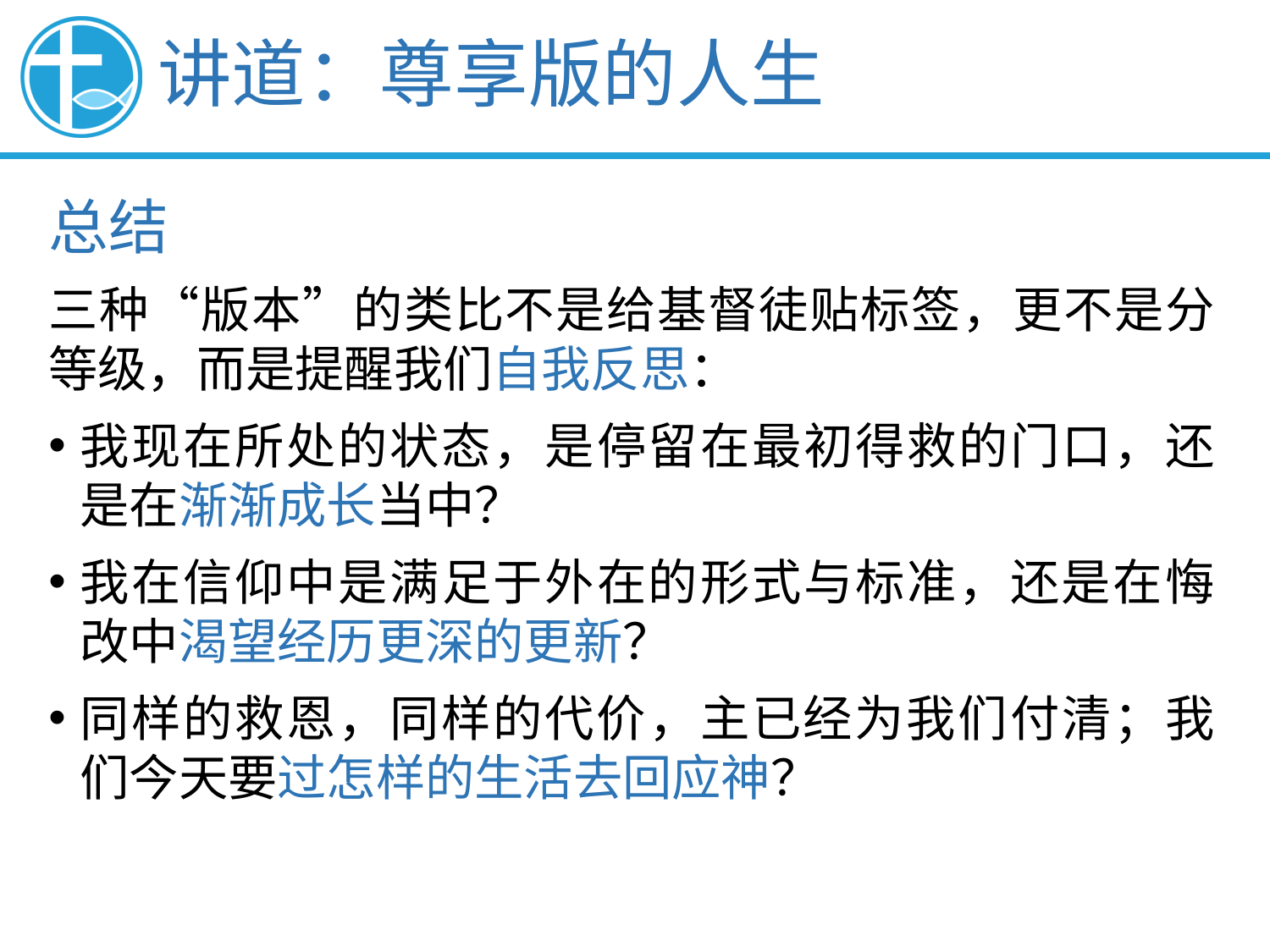

讲道：尊享版的人生
总结
三种“版本”的类比不是给基督徒贴标签，更不是分等级，而是提醒我们自我反思：
我现在所处的状态，是停留在最初得救的门口，还是在渐渐成长当中？
我在信仰中是满足于外在的形式与标准，还是在悔改中渴望经历更深的更新？
同样的救恩，同样的代价，主已经为我们付清；我们今天要过怎样的生活去回应神？